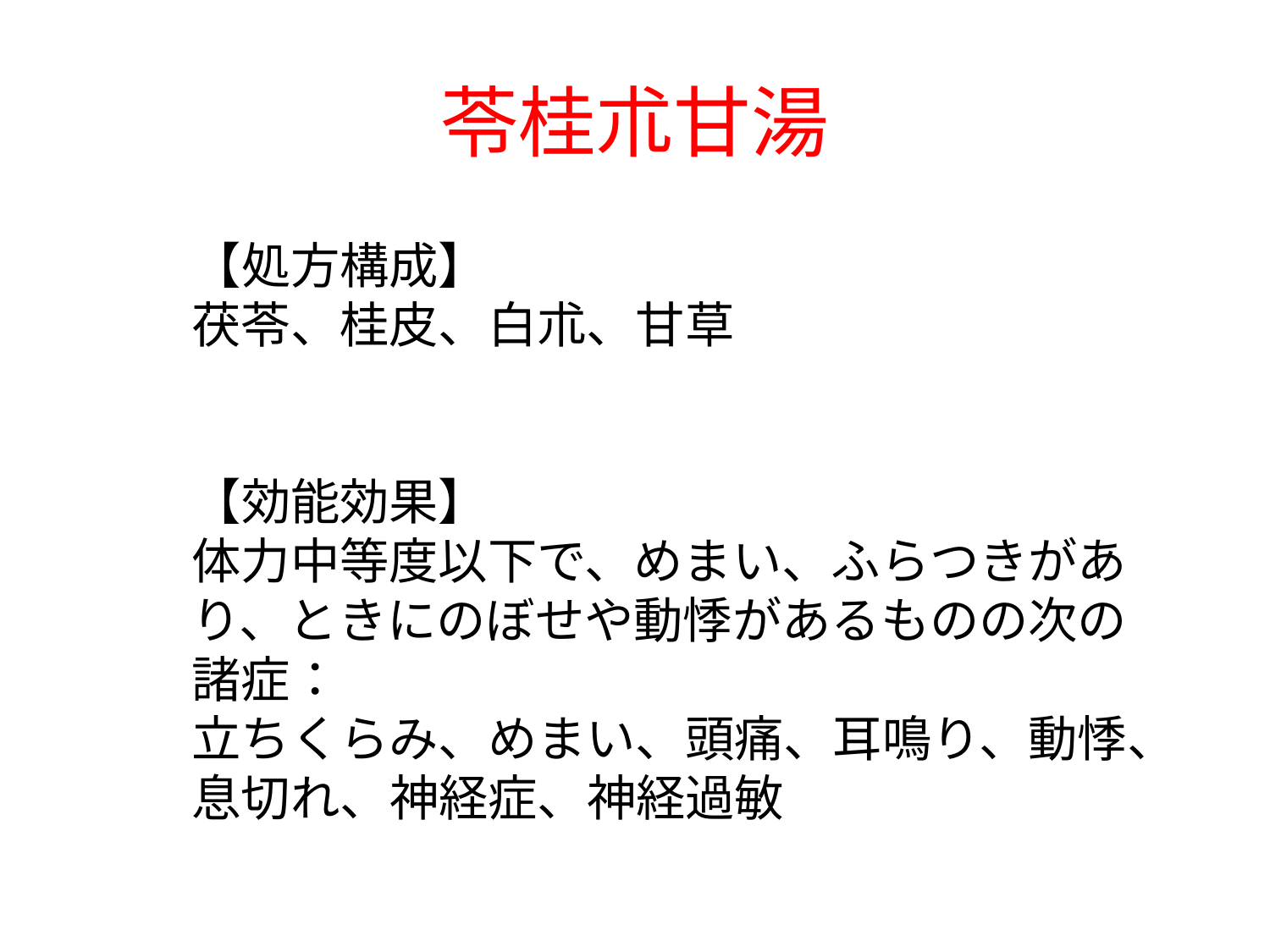

# 苓桂朮甘湯
【処方構成】
茯苓、桂皮、白朮、甘草
【効能効果】
体力中等度以下で、めまい、ふらつきがあり、ときにのぼせや動悸があるものの次の諸症：
立ちくらみ、めまい、頭痛、耳鳴り、動悸、息切れ、神経症、神経過敏